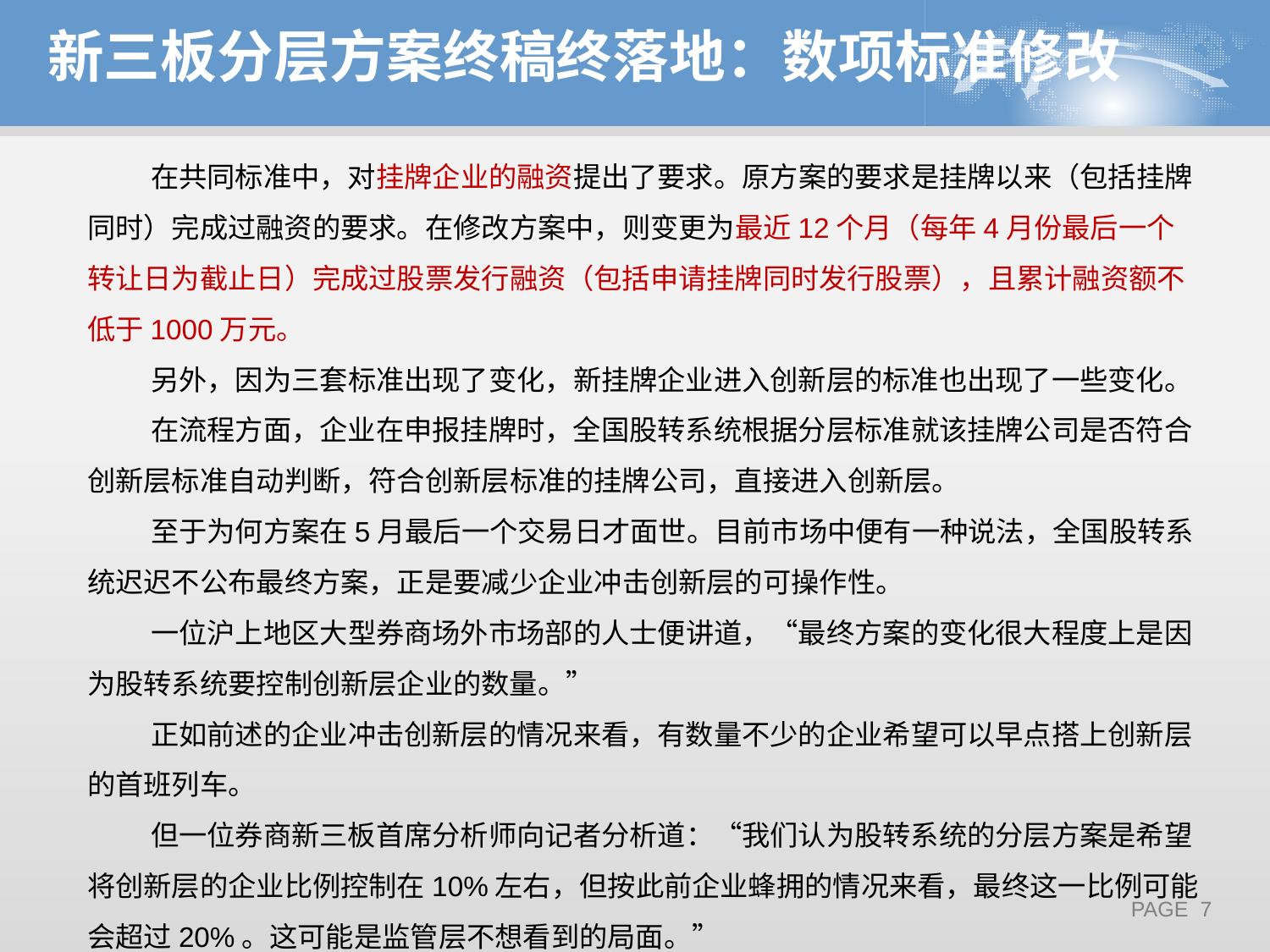

新三板分层方案终稿终落地：数项标准修改
在共同标准中，对挂牌企业的融资提出了要求。原方案的要求是挂牌以来（包括挂牌同时）完成过融资的要求。在修改方案中，则变更为最近12个月（每年4月份最后一个转让日为截止日）完成过股票发行融资（包括申请挂牌同时发行股票），且累计融资额不低于1000万元。
另外，因为三套标准出现了变化，新挂牌企业进入创新层的标准也出现了一些变化。
在流程方面，企业在申报挂牌时，全国股转系统根据分层标准就该挂牌公司是否符合创新层标准自动判断，符合创新层标准的挂牌公司，直接进入创新层。
至于为何方案在5月最后一个交易日才面世。目前市场中便有一种说法，全国股转系统迟迟不公布最终方案，正是要减少企业冲击创新层的可操作性。
一位沪上地区大型券商场外市场部的人士便讲道，“最终方案的变化很大程度上是因为股转系统要控制创新层企业的数量。”
正如前述的企业冲击创新层的情况来看，有数量不少的企业希望可以早点搭上创新层的首班列车。
但一位券商新三板首席分析师向记者分析道：“我们认为股转系统的分层方案是希望将创新层的企业比例控制在10%左右，但按此前企业蜂拥的情况来看，最终这一比例可能会超过20%。这可能是监管层不想看到的局面。”